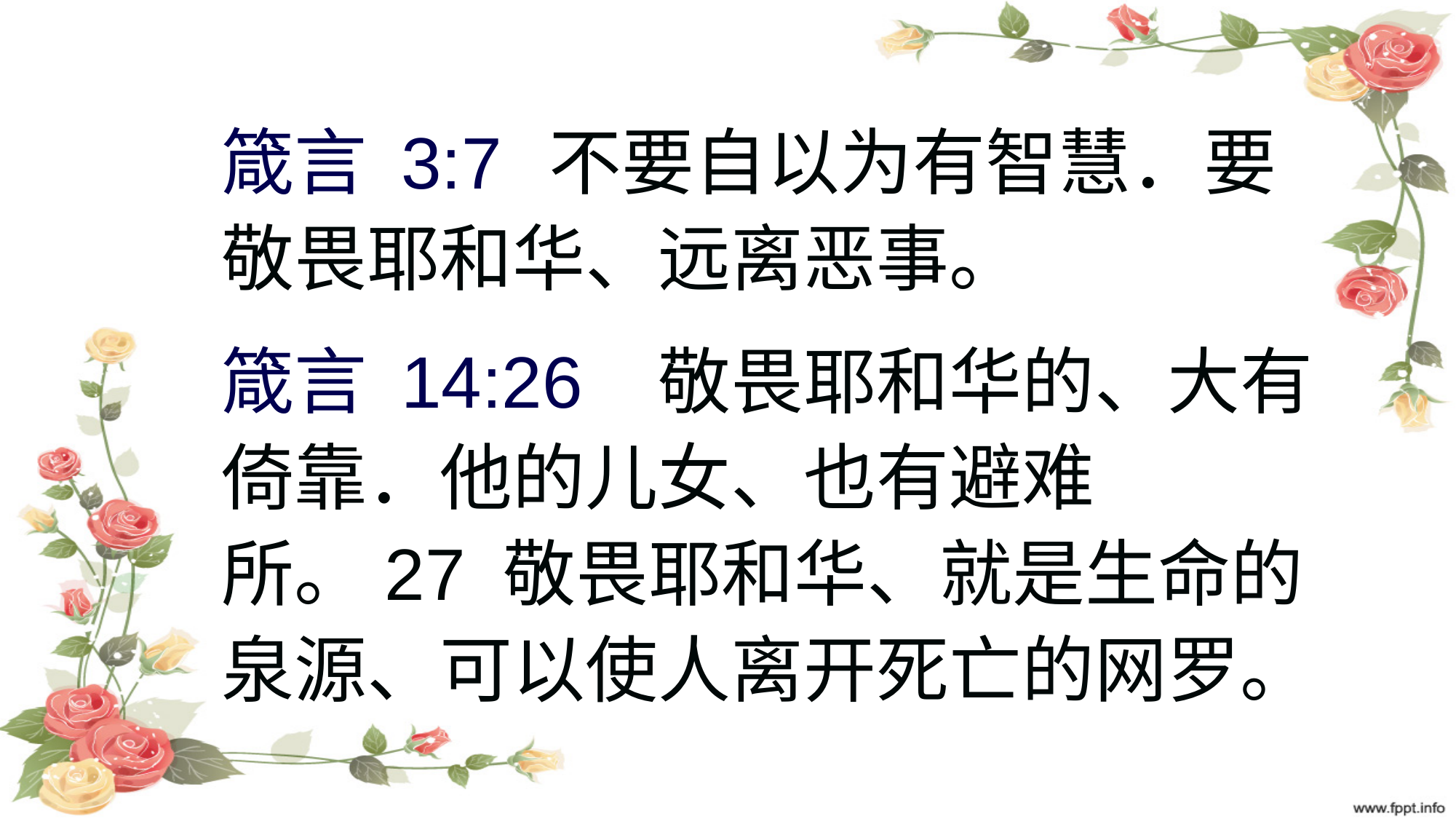

箴言 3:7	不要自以为有智慧．要敬畏耶和华、远离恶事。
箴言 14:26	敬畏耶和华的、大有倚靠．他的儿女、也有避难所。27 敬畏耶和华、就是生命的泉源、可以使人离开死亡的网罗。